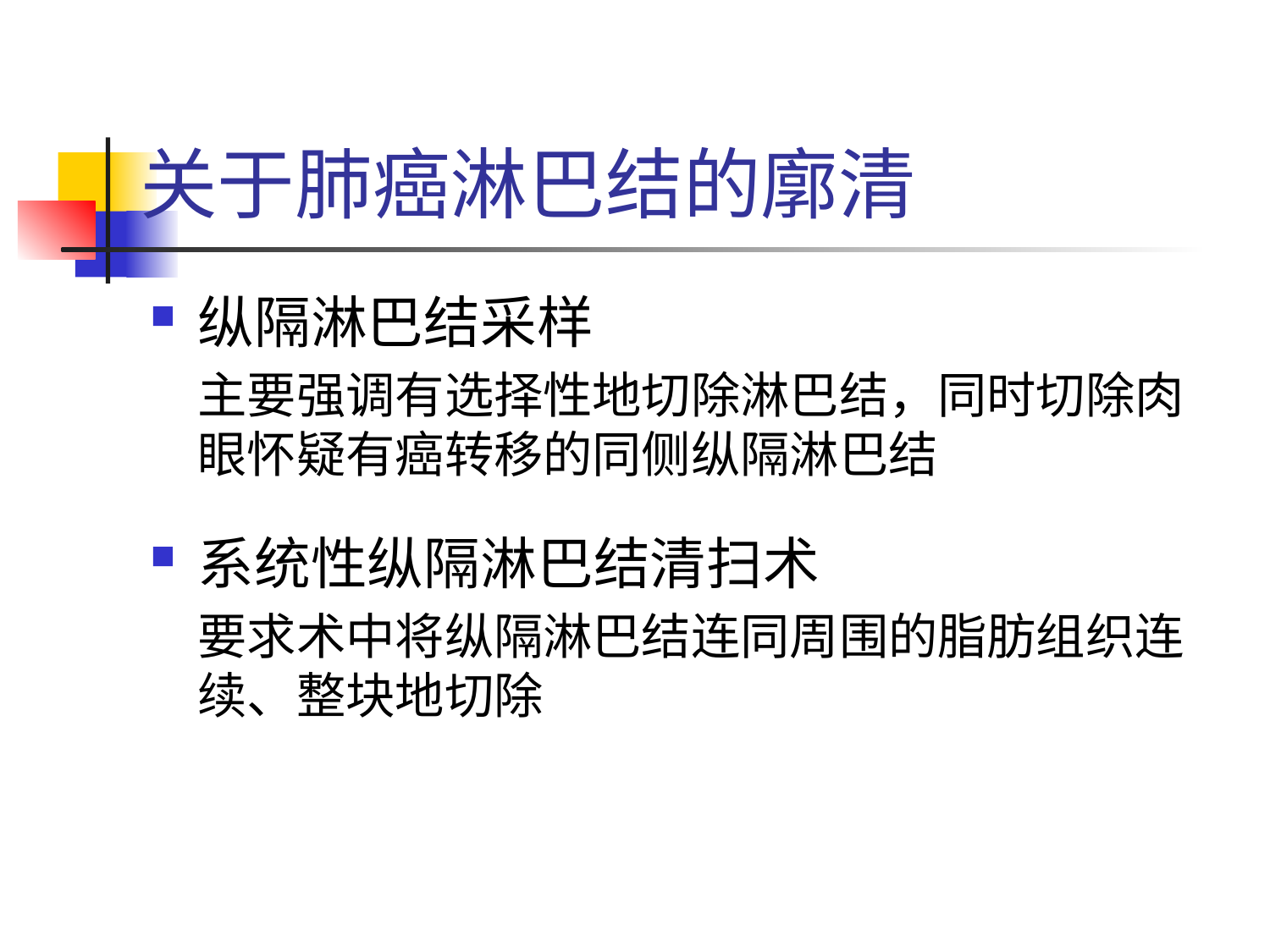

# 关于肺癌淋巴结的廓清
纵隔淋巴结采样
	主要强调有选择性地切除淋巴结，同时切除肉眼怀疑有癌转移的同侧纵隔淋巴结
系统性纵隔淋巴结清扫术
	要求术中将纵隔淋巴结连同周围的脂肪组织连续、整块地切除